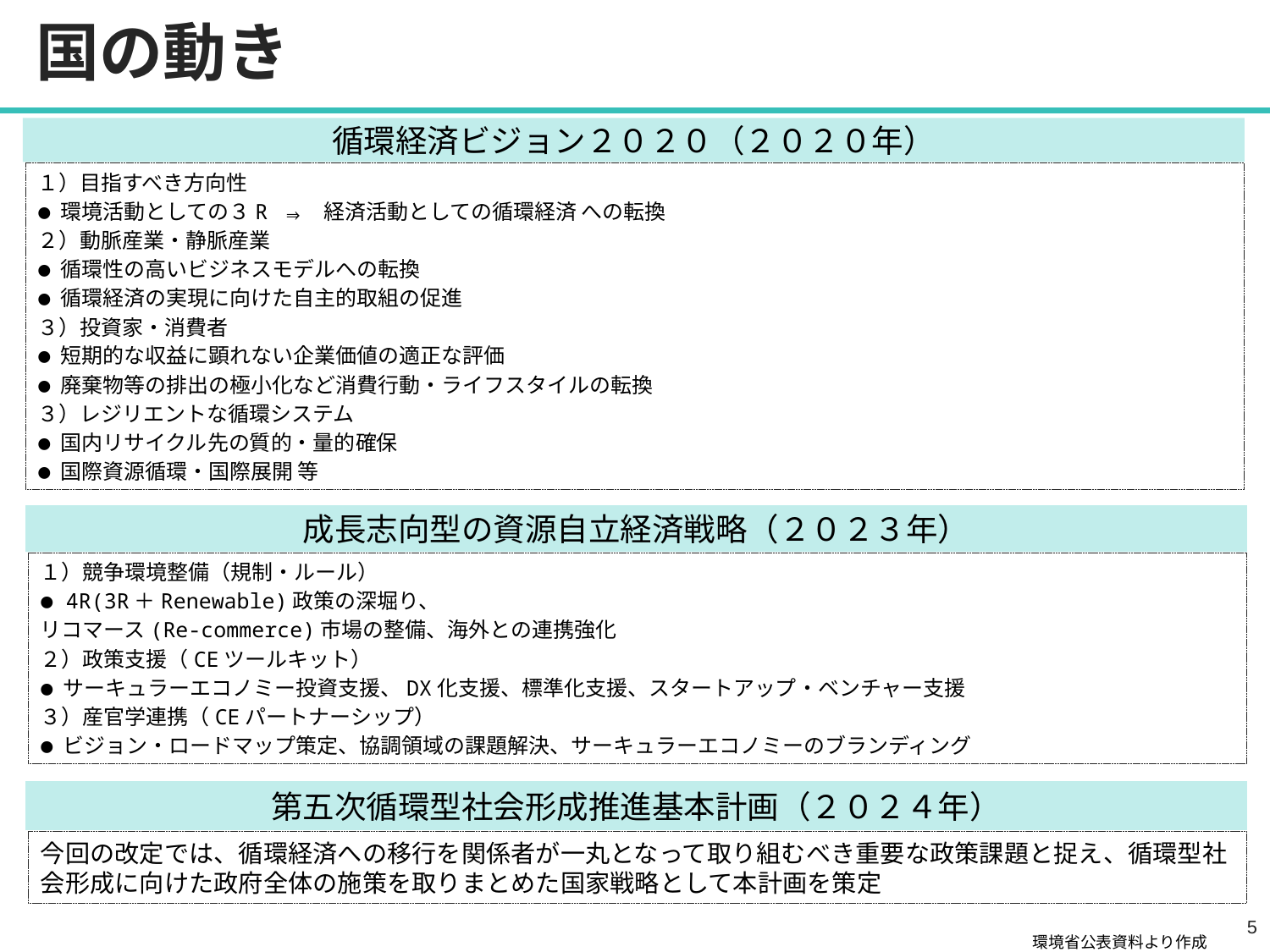

# 国の動き
循環経済ビジョン２０２０（２０２０年）
１）目指すべき方向性
⚫ 環境活動としての３R ⇒ 経済活動としての循環経済 への転換
２）動脈産業・静脈産業
⚫ 循環性の高いビジネスモデルへの転換
⚫ 循環経済の実現に向けた自主的取組の促進
３）投資家・消費者
⚫ 短期的な収益に顕れない企業価値の適正な評価
⚫ 廃棄物等の排出の極小化など消費行動・ライフスタイルの転換
３）レジリエントな循環システム
⚫ 国内リサイクル先の質的・量的確保
⚫ 国際資源循環・国際展開 等
成長志向型の資源自立経済戦略（２０２３年）
１）競争環境整備（規制・ルール）
⚫ 4R(3R＋Renewable)政策の深堀り、
リコマース(Re-commerce)市場の整備、海外との連携強化
２）政策支援（CEツールキット）
⚫ サーキュラーエコノミー投資支援、DX化支援、標準化支援、スタートアップ・ベンチャー支援
３）産官学連携（CEパートナーシップ）
⚫ ビジョン・ロードマップ策定、協調領域の課題解決、サーキュラーエコノミーのブランディング
第五次循環型社会形成推進基本計画（２０２４年）
今回の改定では、循環経済への移行を関係者が一丸となって取り組むべき重要な政策課題と捉え、循環型社会形成に向けた政府全体の施策を取りまとめた国家戦略として本計画を策定
5
環境省公表資料より作成